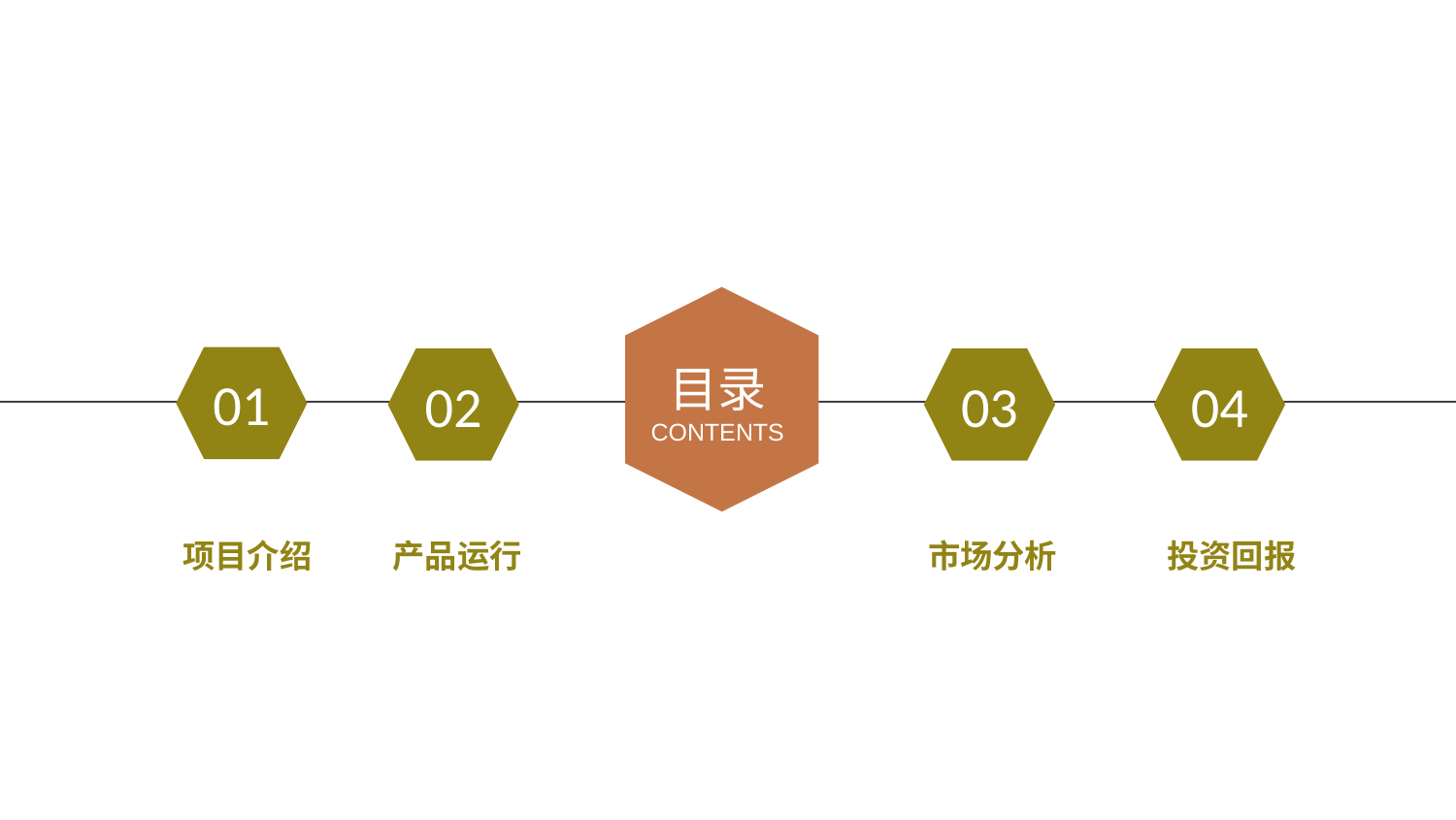

目录
CONTENTS
01
02
03
04
项目介绍
产品运行
市场分析
投资回报